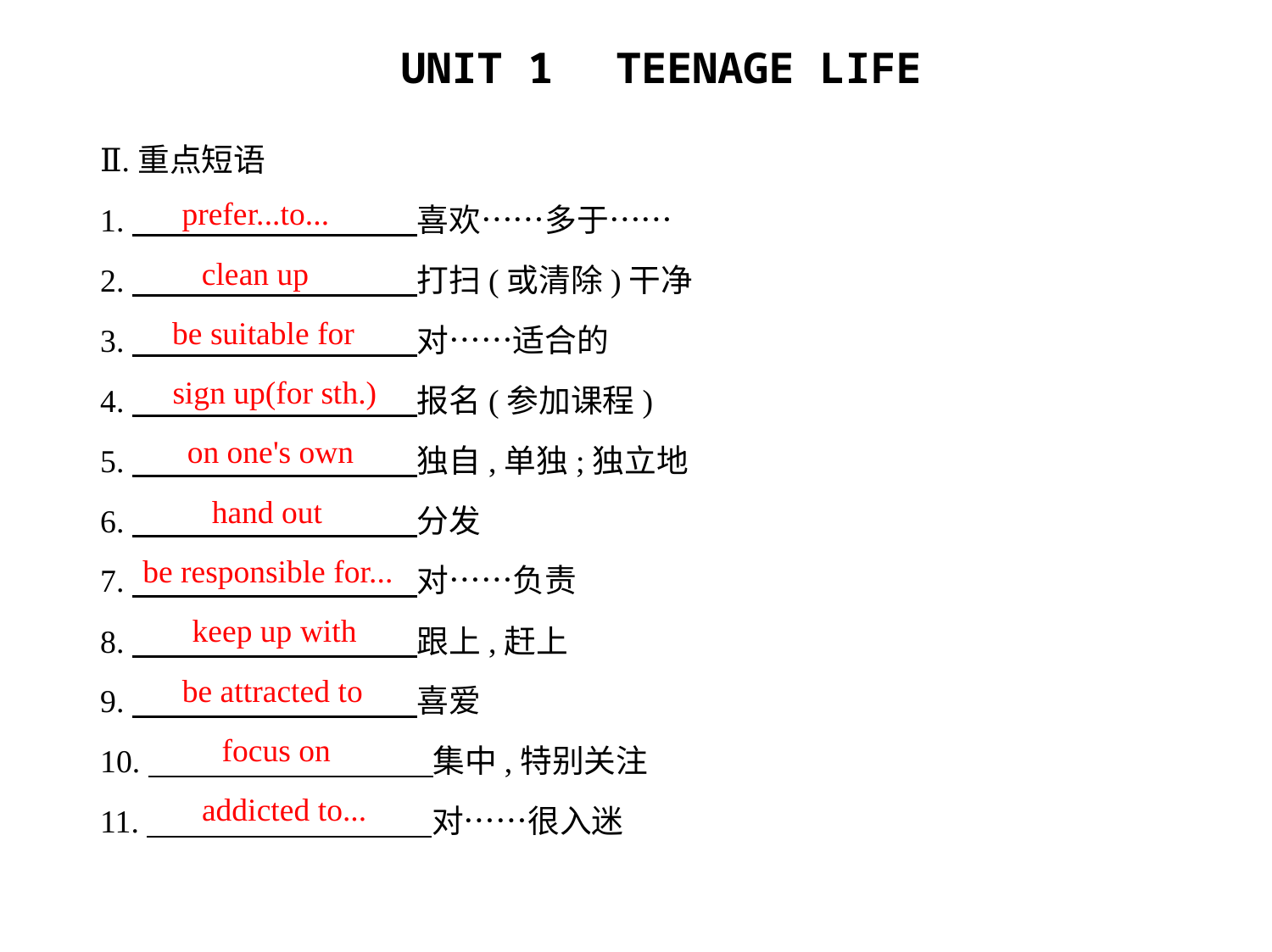

Ⅱ.重点短语
1.　　　　　　　　    喜欢……多于……
2.　　　　　　　　    打扫(或清除)干净
3.　　　　　　　　    对……适合的
4.　　　　　　　　    报名(参加课程)
5.　　　　　　　　    独自,单独;独立地
6.　　　　　　　　    分发
7.　　　　　　　　    对……负责
8.　　　　　　　　    跟上,赶上
9.　　　　　　　　    喜爱
10.　　　　　　　　    集中,特别关注
11.　　　　　　　　    对……很入迷
prefer...to...
clean up
be suitable for
sign up(for sth.)
on one's own
hand out
be responsible for...
keep up with
be attracted to
focus on
addicted to...